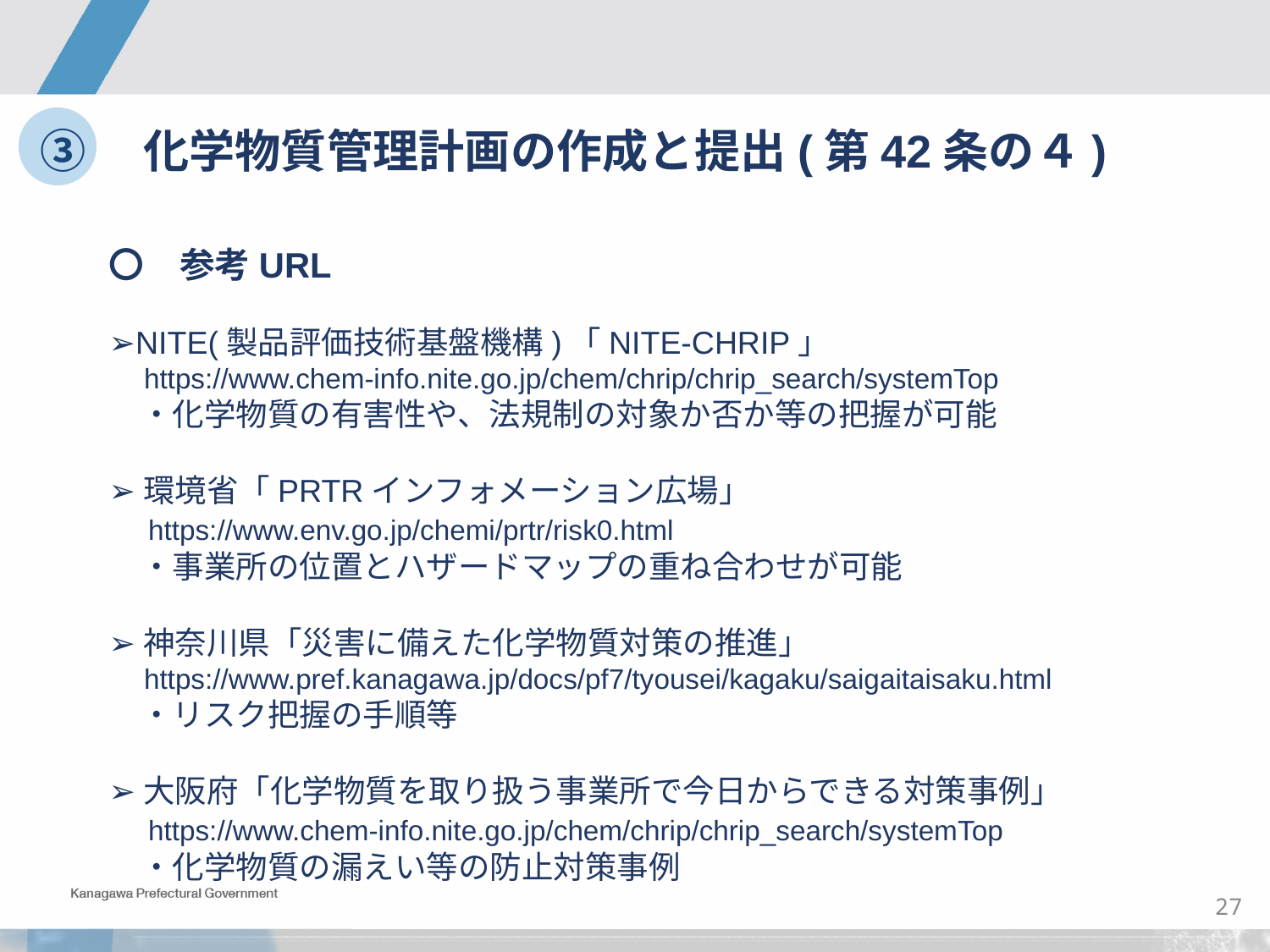

③　化学物質管理計画の作成と提出(第42条の４)
〇　参考URL

➢NITE(製品評価技術基盤機構)「NITE-CHRIP」
　https://www.chem-info.nite.go.jp/chem/chrip/chrip_search/systemTop
　・化学物質の有害性や、法規制の対象か否か等の把握が可能

➢環境省「PRTRインフォメーション広場」
　https://www.env.go.jp/chemi/prtr/risk0.html
　・事業所の位置とハザードマップの重ね合わせが可能

➢神奈川県「災害に備えた化学物質対策の推進」
　https://www.pref.kanagawa.jp/docs/pf7/tyousei/kagaku/saigaitaisaku.html
　・リスク把握の手順等

➢大阪府「化学物質を取り扱う事業所で今日からできる対策事例」
　https://www.chem-info.nite.go.jp/chem/chrip/chrip_search/systemTop
　・化学物質の漏えい等の防止対策事例
27